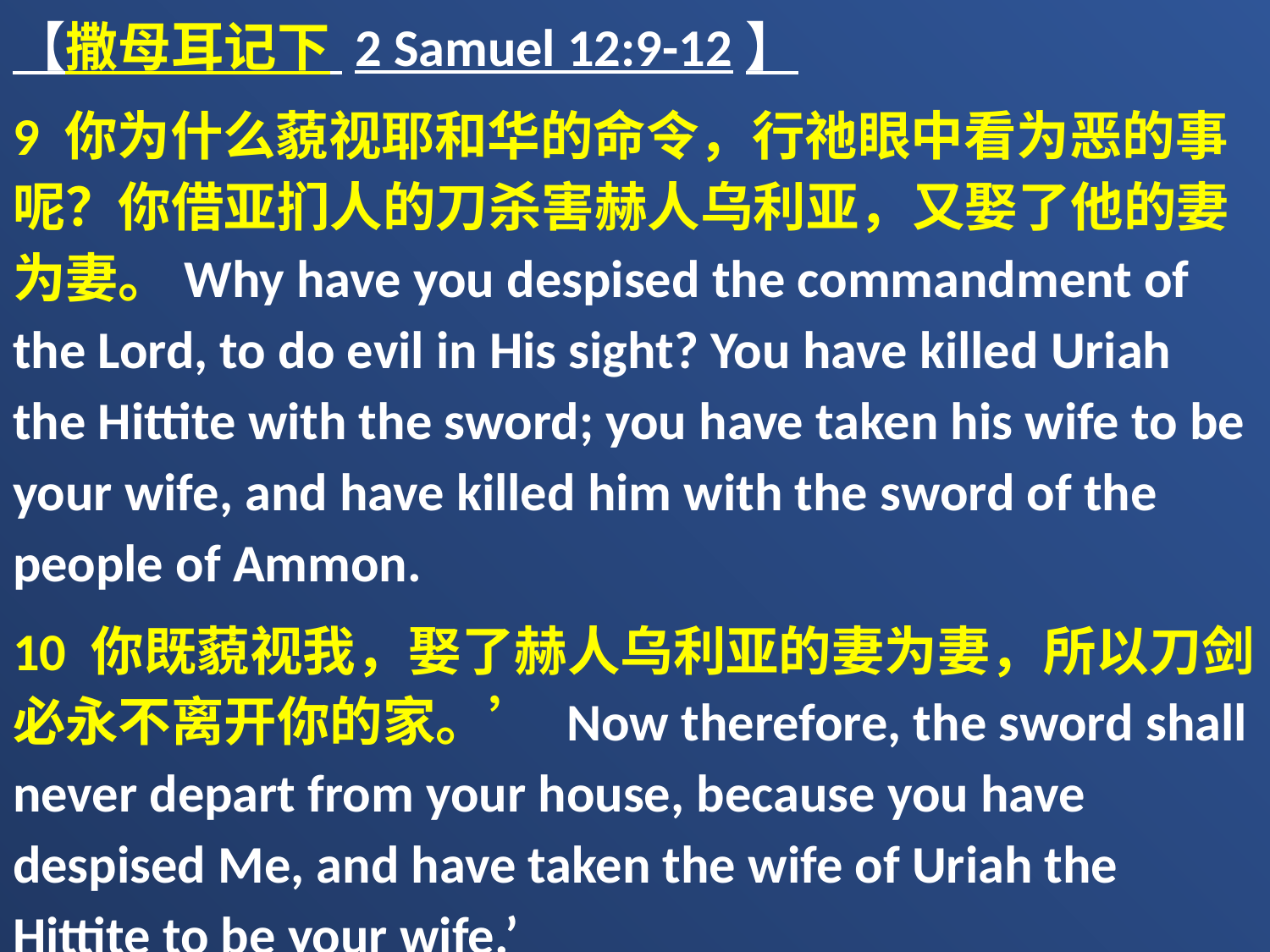

【撒母耳记下 2 Samuel 12:9-12】
9 你为什么藐视耶和华的命令，行祂眼中看为恶的事呢？你借亚扪人的刀杀害赫人乌利亚，又娶了他的妻为妻。Why have you despised the commandment of the Lord, to do evil in His sight? You have killed Uriah the Hittite with the sword; you have taken his wife to be your wife, and have killed him with the sword of the people of Ammon.
10 你既藐视我，娶了赫人乌利亚的妻为妻，所以刀剑必永不离开你的家。’ Now therefore, the sword shall never depart from your house, because you have despised Me, and have taken the wife of Uriah the Hittite to be your wife.’